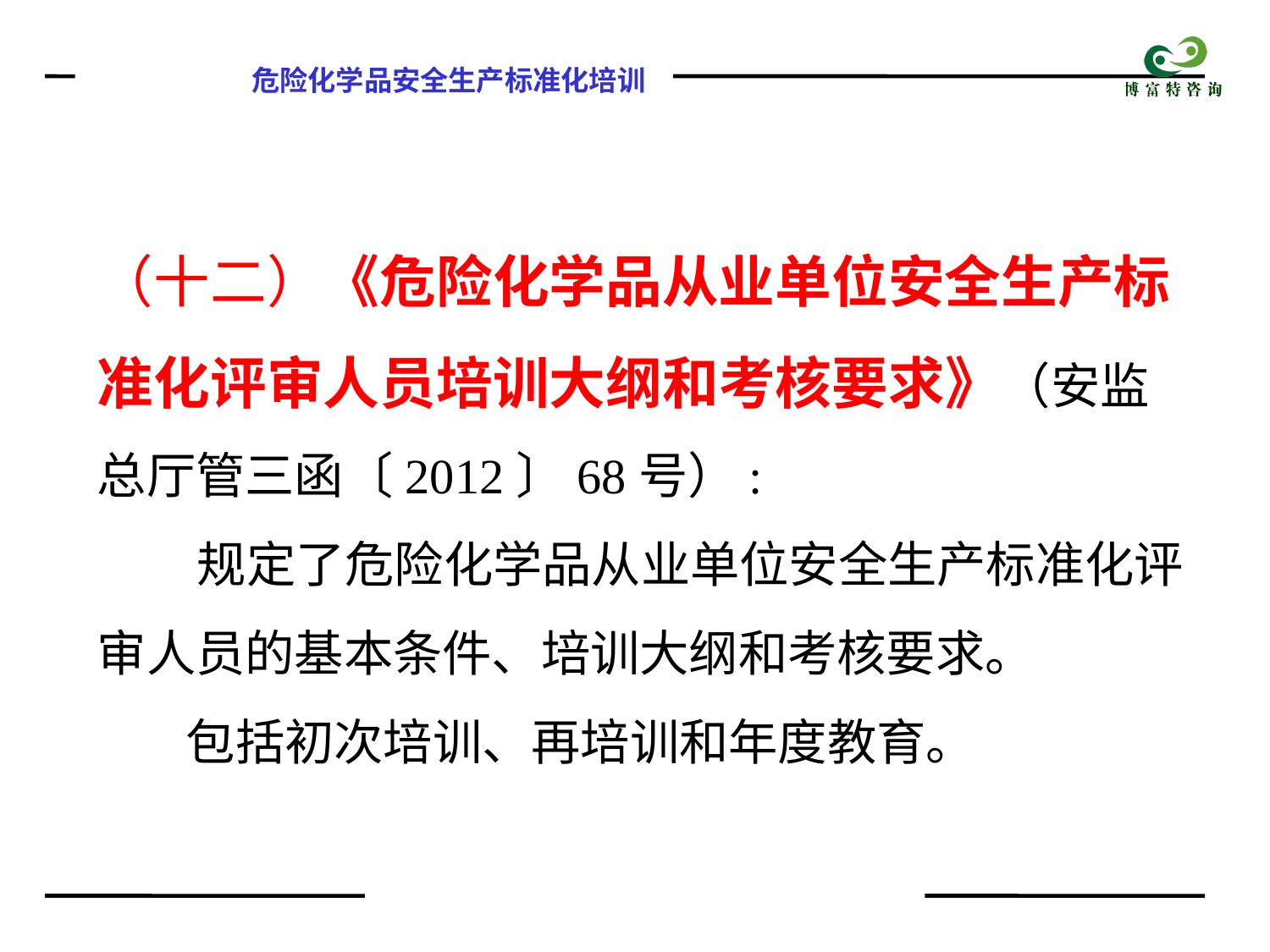

（十二）《危险化学品从业单位安全生产标准化评审人员培训大纲和考核要求》（安监总厅管三函〔2012〕68号）:
        规定了危险化学品从业单位安全生产标准化评审人员的基本条件、培训大纲和考核要求。
       包括初次培训、再培训和年度教育。